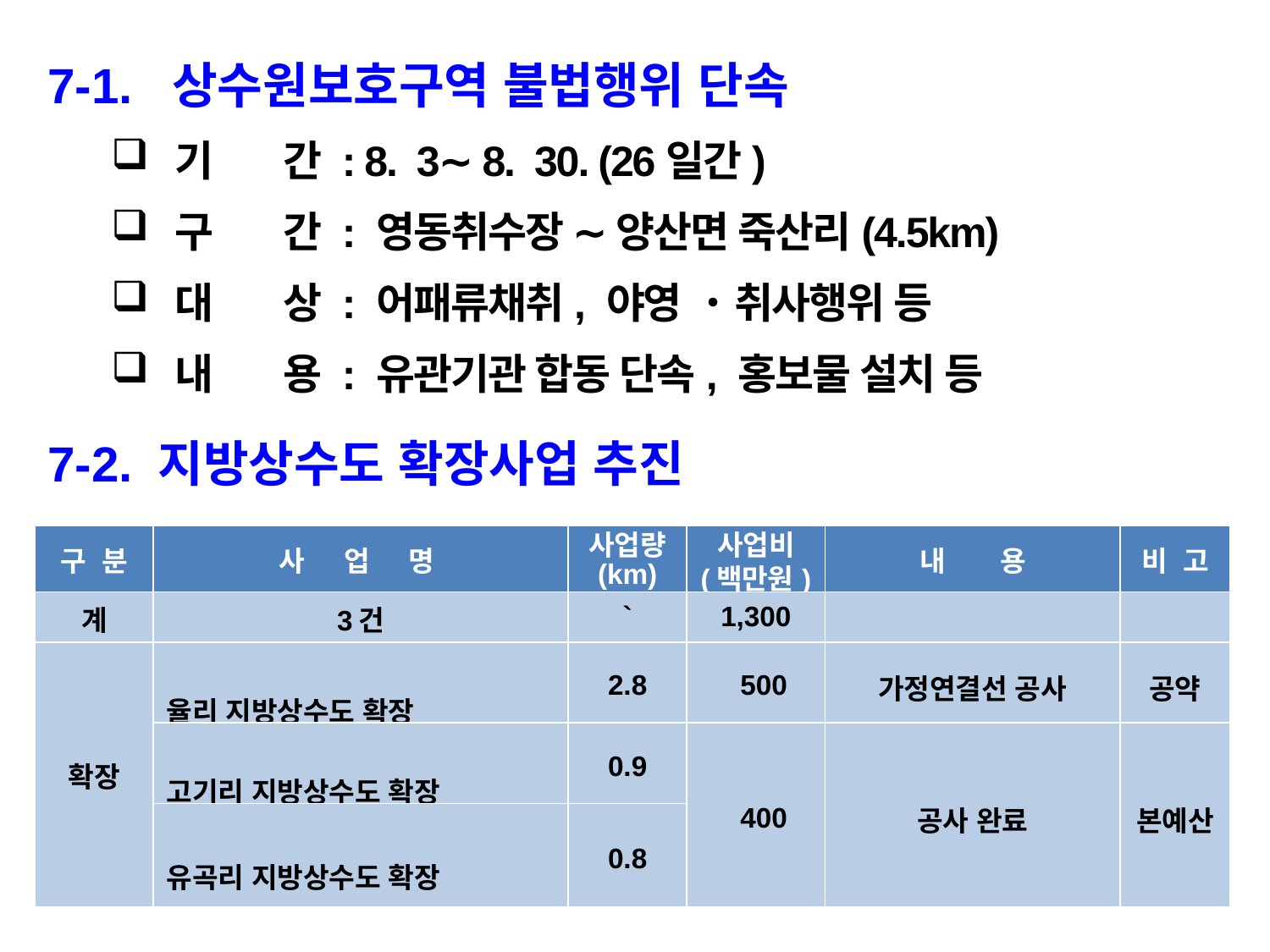

7-1.  상수원보호구역 불법행위 단속
기       간 : 8.  3∼ 8.  30. (26일간)
구       간 : 영동취수장 ∼ 양산면 죽산리(4.5km)
대       상 : 어패류채취, 야영 ‧취사행위 등
내       용 : 유관기관 합동 단속, 홍보물 설치 등

7-2. 지방상수도 확장사업 추진
| 구 분 | 사 업 명 | 사업량 (km) | 사업비 (백만원) | 내 용 | 비 고 |
| --- | --- | --- | --- | --- | --- |
| 계 | 3건 | ` | 1,300 |  |  |
| 확장 | 율리 지방상수도 확장 | 2.8 | 500 | 가정연결선 공사 | 공약 |
|  | 고기리 지방상수도 확장 | 0.9 | 400 | 공사 완료 | 본예산 |
|  | 유곡리 지방상수도 확장 | 0.8 |  |  |  |